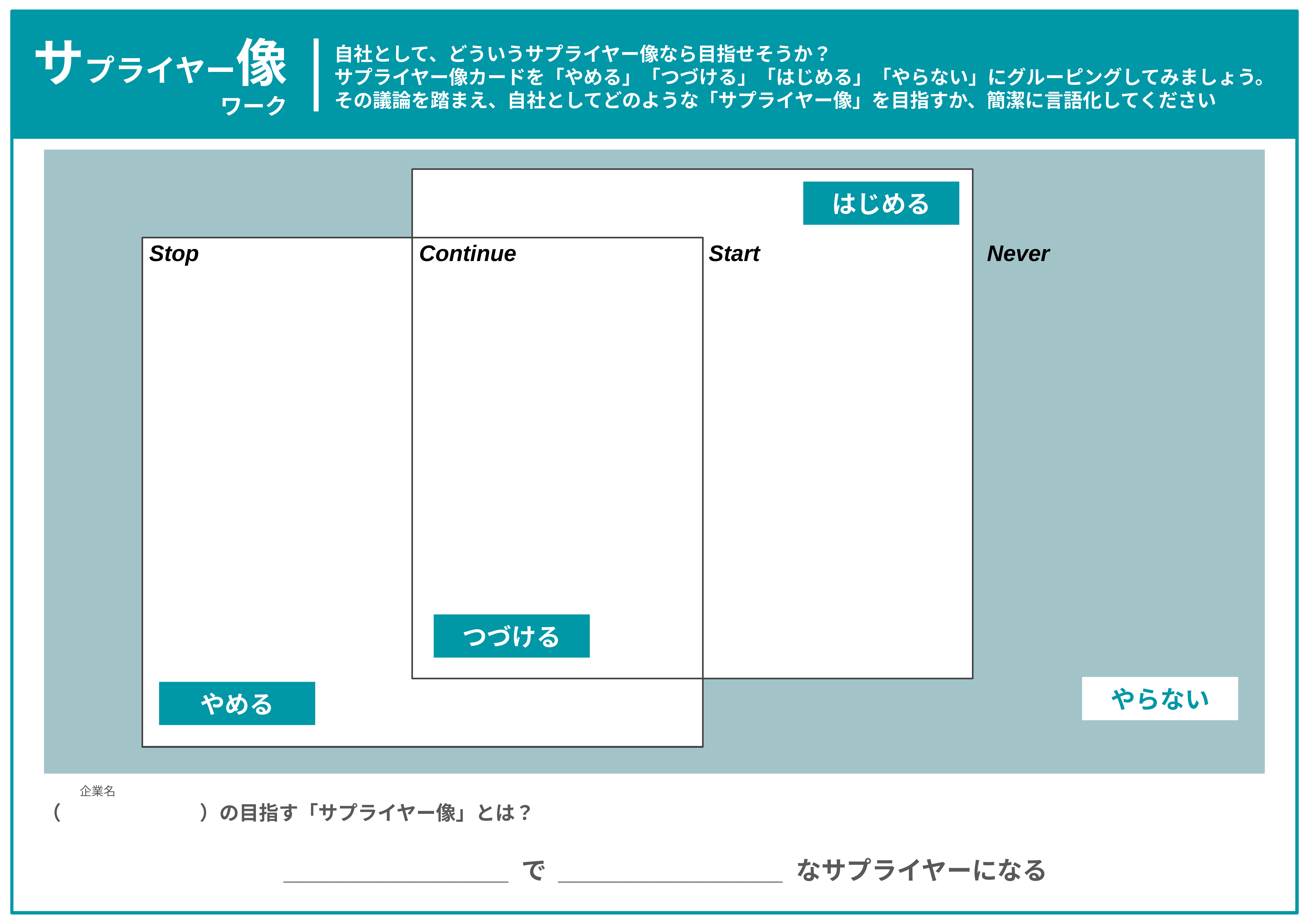

サプライヤー像
ワーク

# 自社として、どういうサプライヤー像なら目指せそうか？
サプライヤー像カードを「やめる」「つづける」「はじめる」「やらない」にグルーピングしてみましょう。
その議論を踏まえ、自社としてどのような「サプライヤー像」を目指すか、簡潔に言語化してください

はじめる
Stop
Continue
Start
Never

理想のサプライヤー像を事前にカード化しておく
白紙のカードも用意し、参加者が記入できるようにしておく
つづける
やらない
やめる
企業名
（　　　　　　　）の目指す「サプライヤー像」とは？
________________ で ________________ なサプライヤーになる